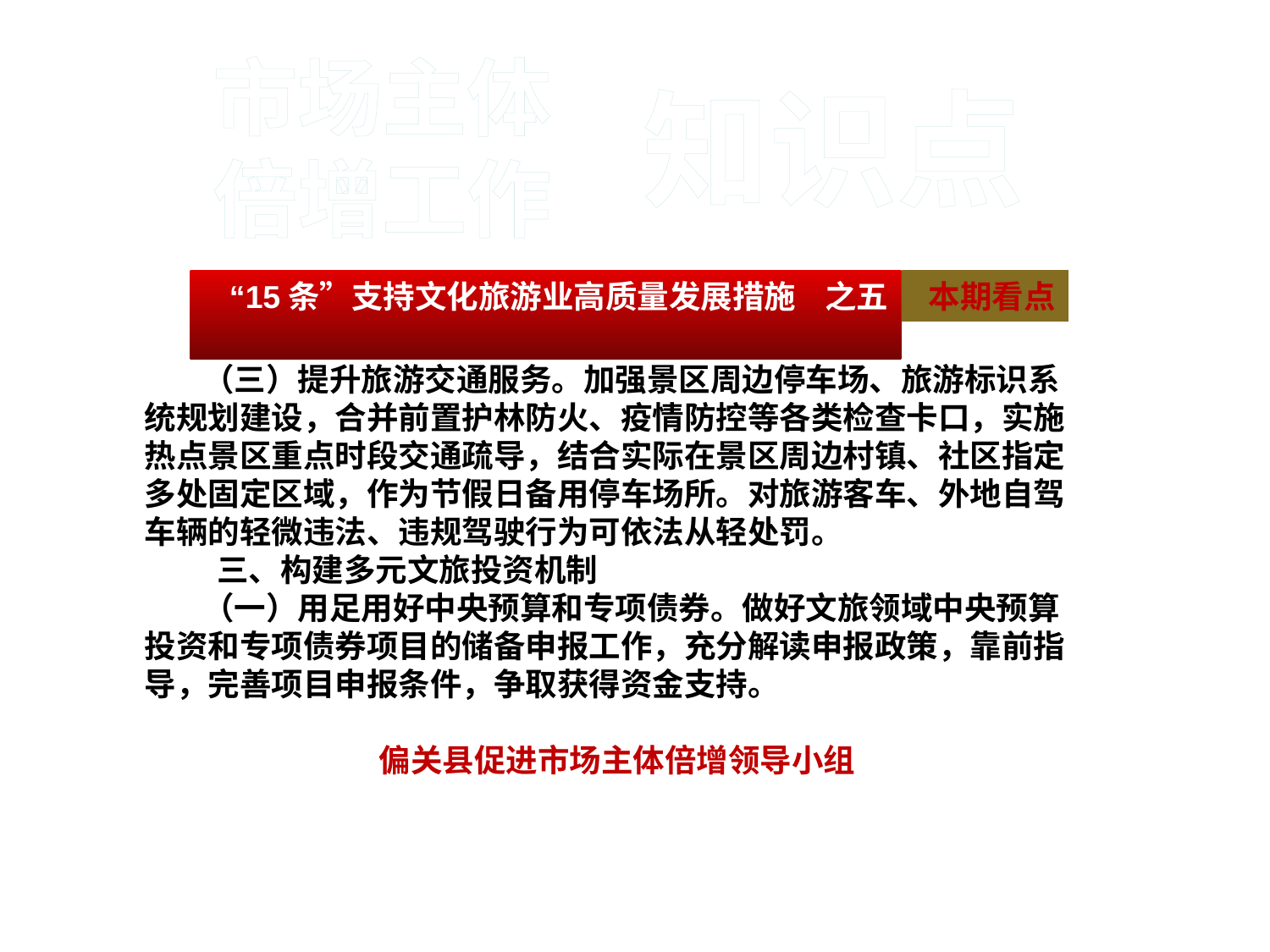

#

市场主体
倍增工作
知识点

       （三）提升旅游交通服务。加强景区周边停车场、旅游标识系统规划建设，合并前置护林防火、疫情防控等各类检查卡口，实施热点景区重点时段交通疏导，结合实际在景区周边村镇、社区指定多处固定区域，作为节假日备用停车场所。对旅游客车、外地自驾车辆的轻微违法、违规驾驶行为可依法从轻处罚。
         三、构建多元文旅投资机制
       （一）用足用好中央预算和专项债券。做好文旅领域中央预算投资和专项债券项目的储备申报工作，充分解读申报政策，靠前指导，完善项目申报条件，争取获得资金支持。

 偏关县促进市场主体倍增领导小组
   “15条”支持文化旅游业高质量发展措施    之五
 本期看点